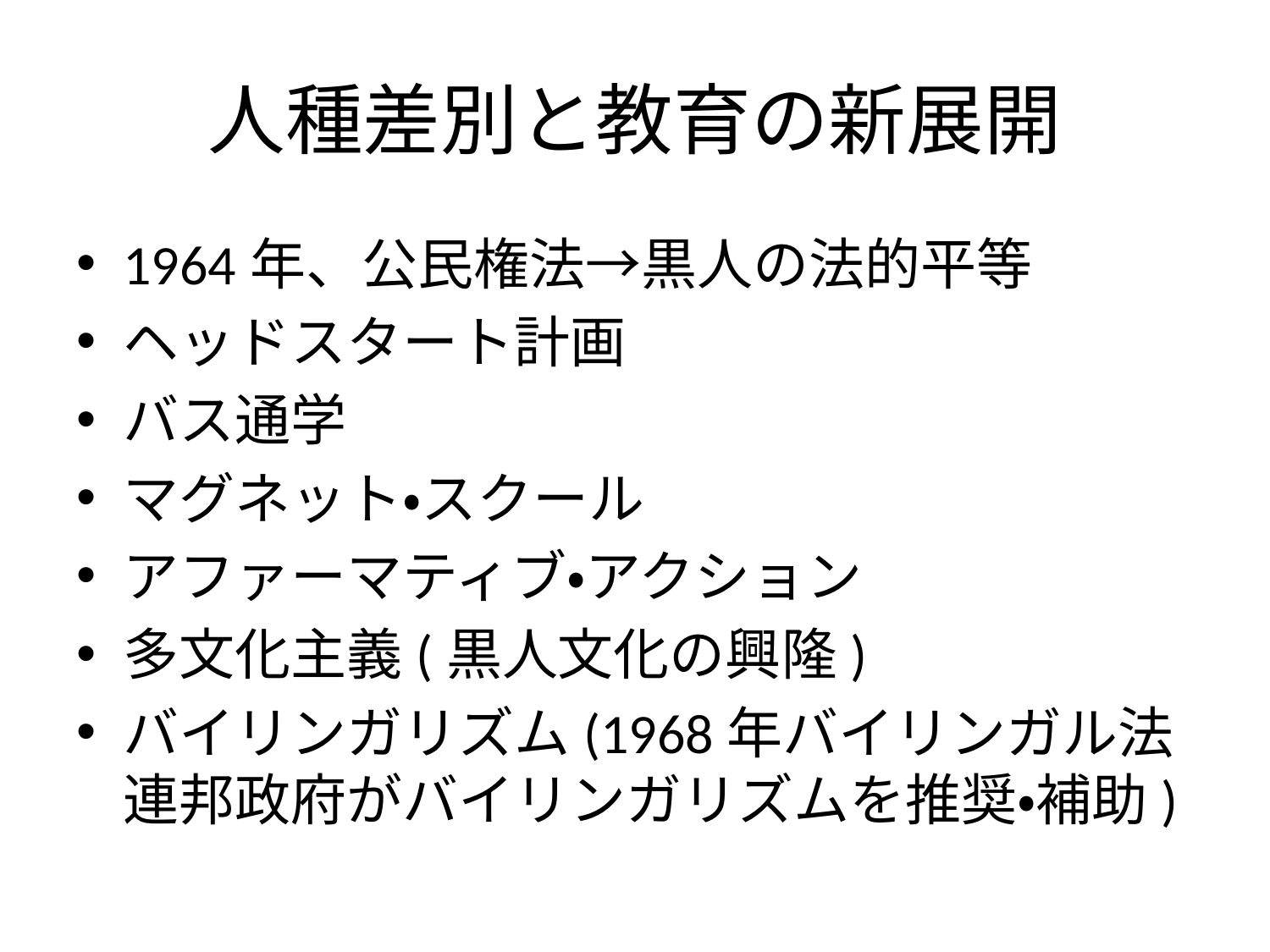

# 人種差別と教育の新展開
1964年、公民権法→黒人の法的平等
ヘッドスタート計画
バス通学
マグネット・スクール
アファーマティブ・アクション
多文化主義(黒人文化の興隆)
バイリンガリズム(1968年バイリンガル法  連邦政府がバイリンガリズムを推奨・補助)